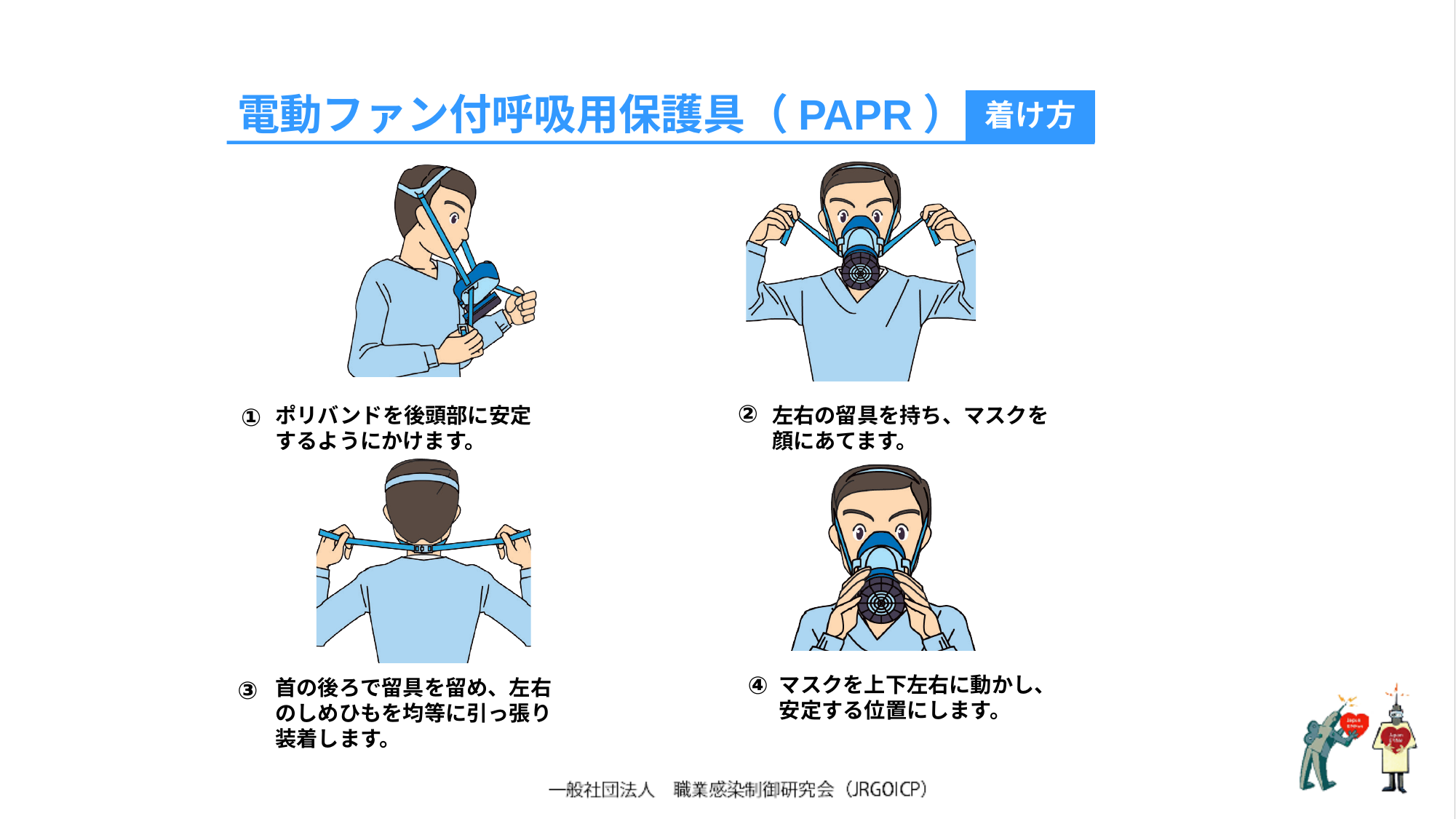

電動ファン付呼吸用保護具（PAPR）

着け方

②
①
左右の留具を持ち、マスクを顔にあてます。
ポリバンドを後頭部に安定するようにかけます。

④
マスクを上下左右に動かし、安定する位置にします。
首の後ろで留具を留め、左右のしめひもを均等に引っ張り装着します。
③